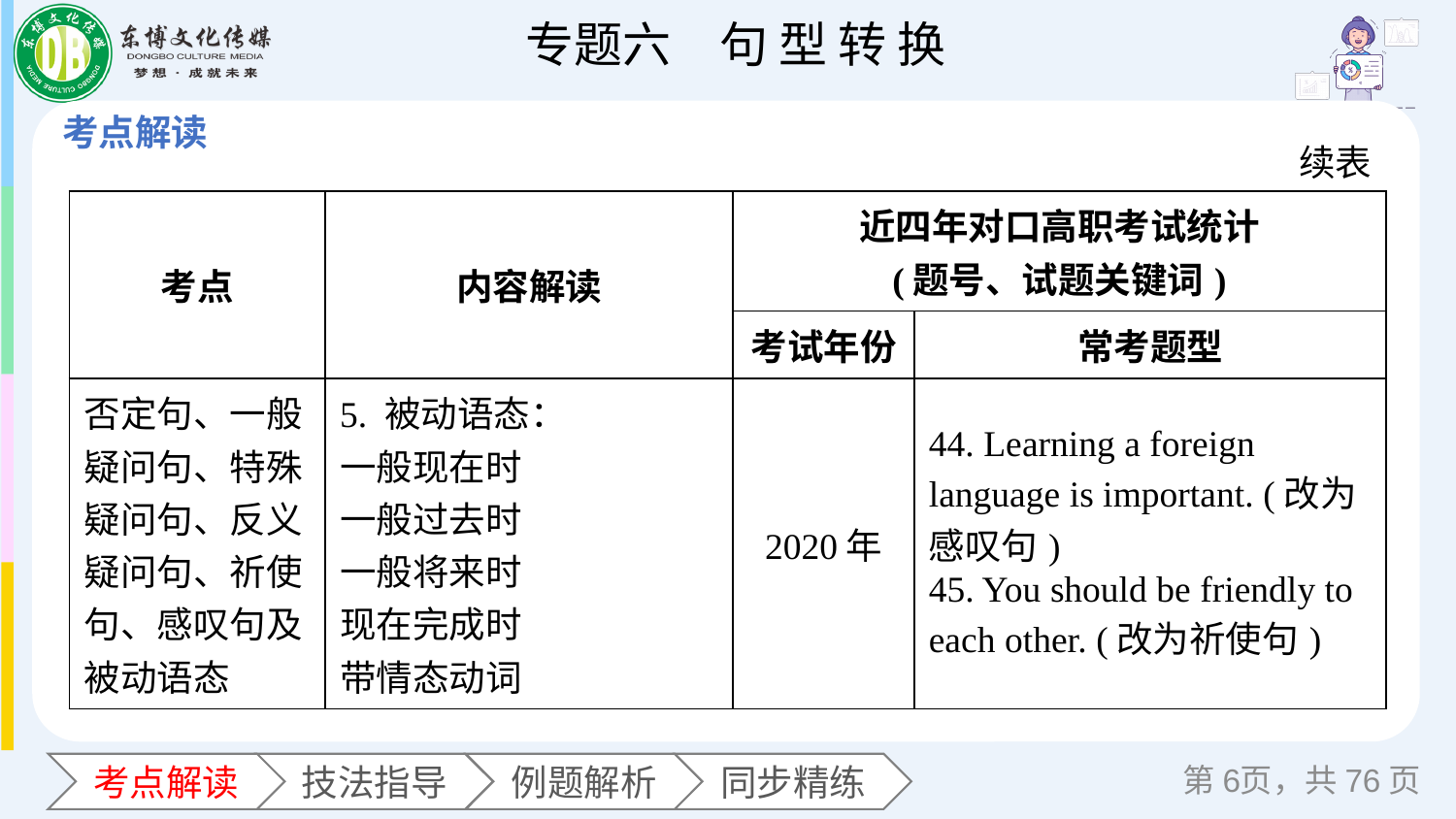

续表
| 考点 | 内容解读 | 近四年对口高职考试统计 (题号、试题关键词) |  |
| --- | --- | --- | --- |
|  |  | 考试年份 | 常考题型 |
| 否定句、一般疑问句、特殊疑问句、反义疑问句、祈使句、感叹句及被动语态 | 5. 被动语态： 一般现在时 一般过去时 一般将来时 现在完成时 带情态动词 | 2020年 | 44. Learning a foreign language is important. (改为感叹句) 45. You should be friendly to each other. (改为祈使句) |
第6页，共76页